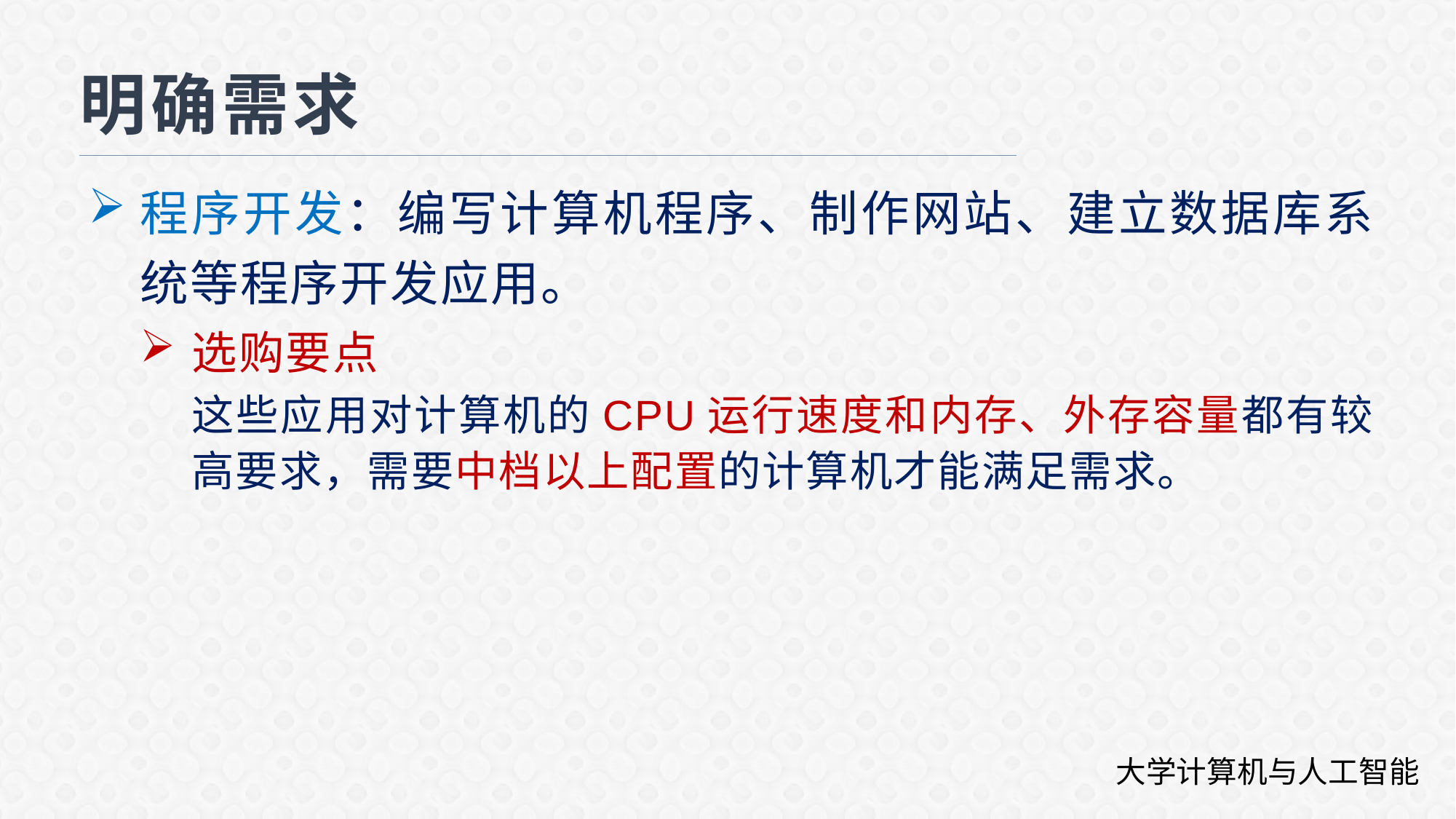

# 明确需求
程序开发：编写计算机程序、制作网站、建立数据库系统等程序开发应用。
选购要点
这些应用对计算机的CPU运行速度和内存、外存容量都有较高要求，需要中档以上配置的计算机才能满足需求。